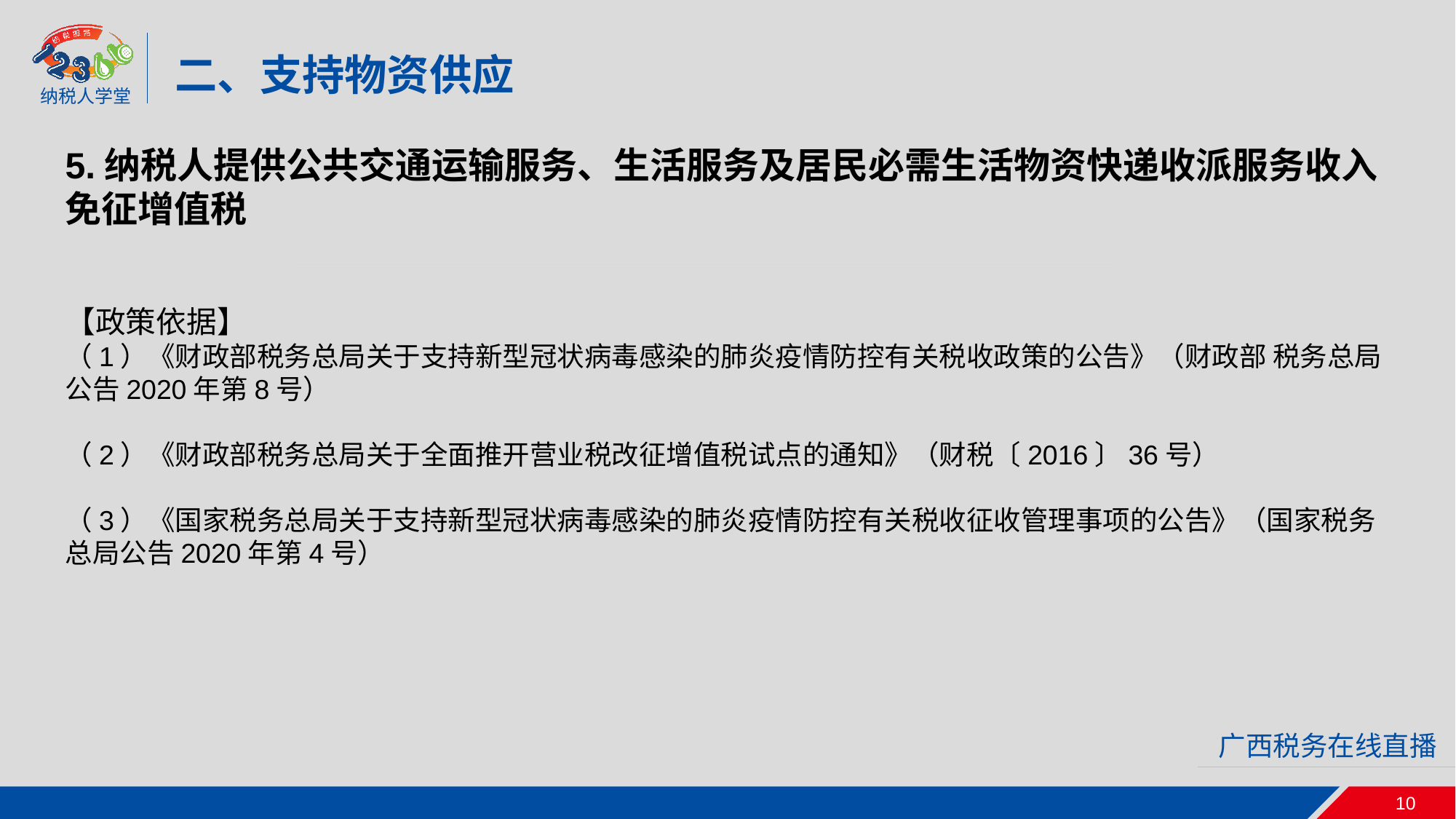

二、支持物资供应
5.纳税人提供公共交通运输服务、生活服务及居民必需生活物资快递收派服务收入免征增值税

【政策依据】
（1）《财政部税务总局关于支持新型冠状病毒感染的肺炎疫情防控有关税收政策的公告》（财政部 税务总局公告2020年第8号）

（2）《财政部税务总局关于全面推开营业税改征增值税试点的通知》（财税〔2016〕36号）

（3）《国家税务总局关于支持新型冠状病毒感染的肺炎疫情防控有关税收征收管理事项的公告》（国家税务总局公告2020年第4号）